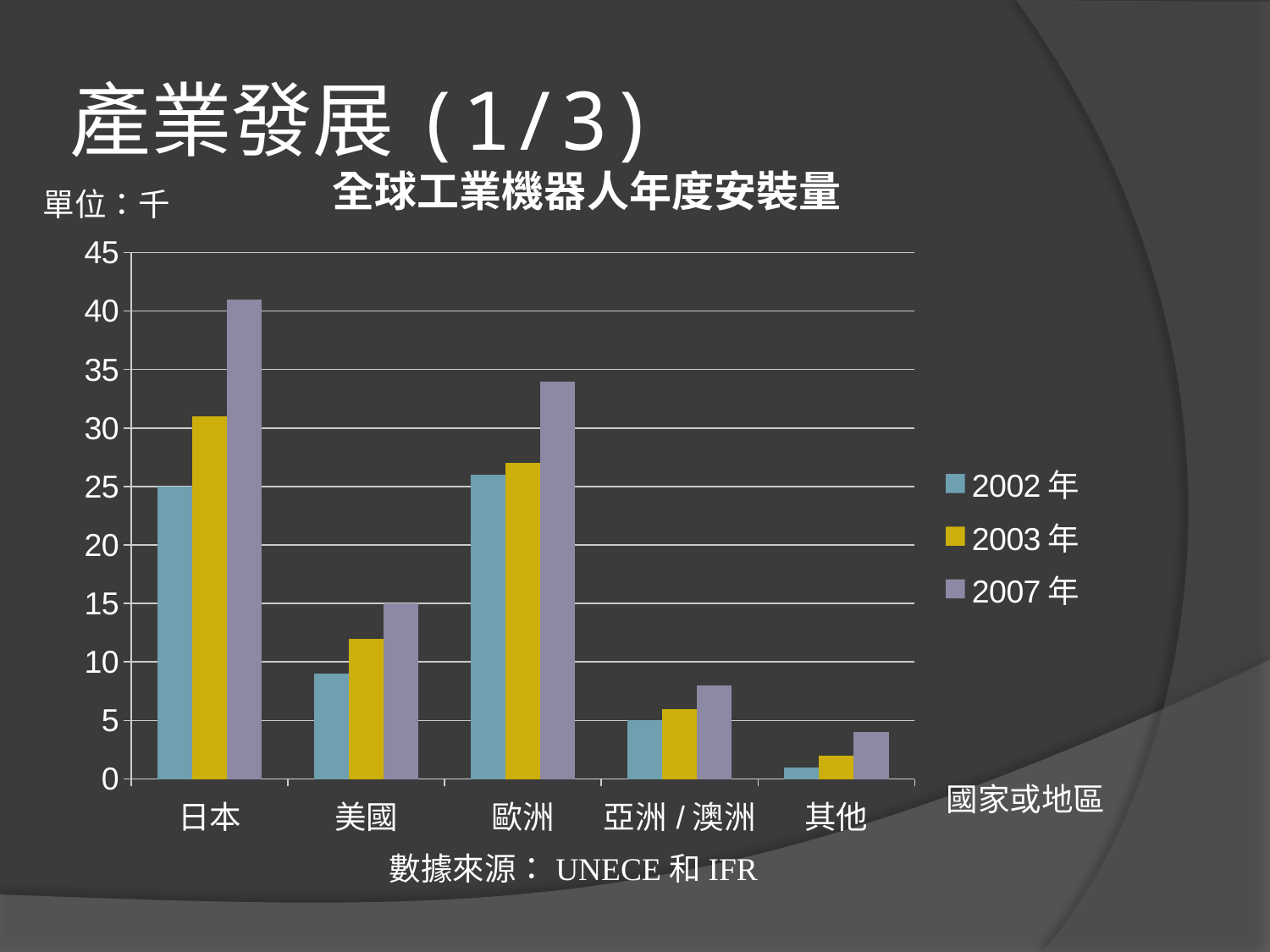

# 產業發展(1/3)
全球工業機器人年度安裝量
單位：千

### Chart

| Category | 2002年 | 2003年 | 2007年 |
|---|---|---|---|
| 日本 | 25.0 | 31.0 | 41.0 |
| 美國 | 9.0 | 12.0 | 15.0 |
| 歐洲 | 26.0 | 27.0 | 34.0 |
| 亞洲/澳洲 | 5.0 | 6.0 | 8.0 |
| 其他 | 1.0 | 2.0 | 4.0 |
國家或地區
數據來源：UNECE和IFR